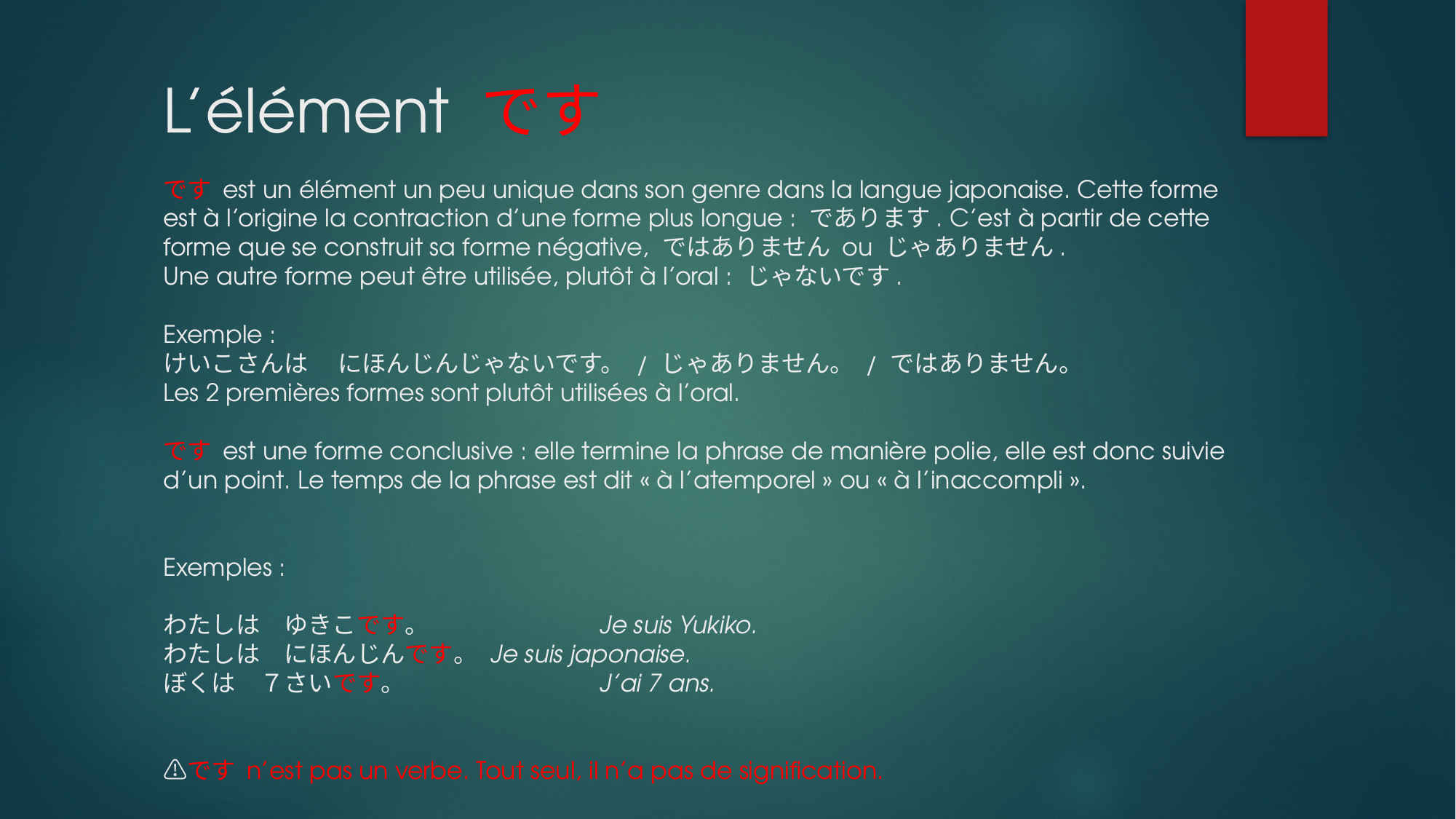

# L’élément です です est un élément un peu unique dans son genre dans la langue japonaise. Cette forme est à l’origine la contraction d’une forme plus longue : であります. C’est à partir de cette forme que se construit sa forme négative, ではありません ou じゃありません. Une autre forme peut être utilisée, plutôt à l’oral : じゃないです. Exemple : けいこさんは　 にほんじんじゃないです。 / じゃありません。 / ではありません。 Les 2 premières formes sont plutôt utilisées à l’oral. です est une forme conclusive : elle termine la phrase de manière polie, elle est donc suivie d’un point. Le temps de la phrase est dit « à l’atemporel » ou « à l’inaccompli ». 　 Exemples : わたしは　ゆきこです。		Je suis Yukiko. わたしは　にほんじんです。	Je suis japonaise. ぼくは　７さいです。　		J’ai 7 ans. 　 ⚠️です n’est pas un verbe. Tout seul, il n’a pas de signification.